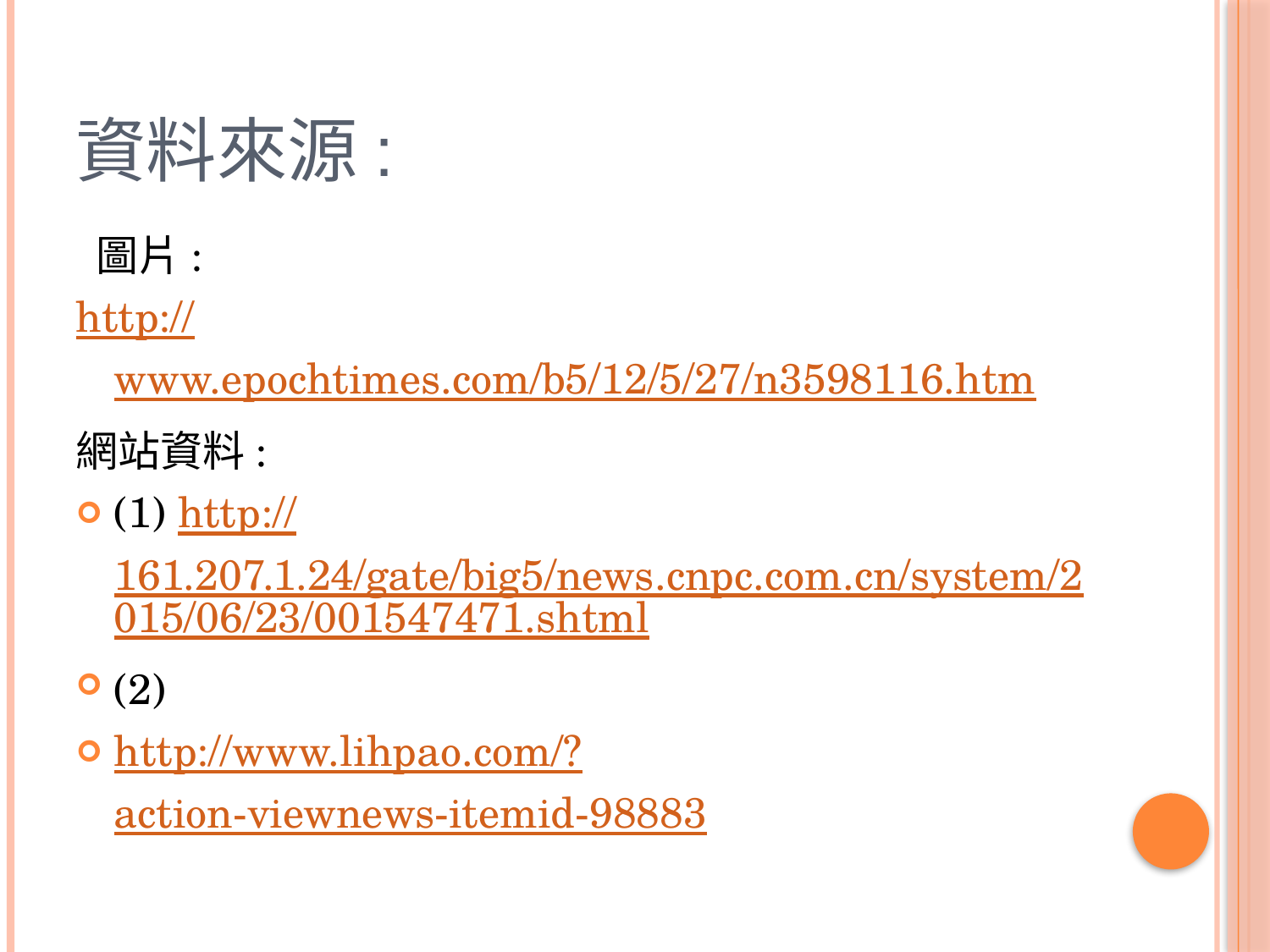

# 資料來源:
 圖片:
http://www.epochtimes.com/b5/12/5/27/n3598116.htm
網站資料:
(1) http://161.207.1.24/gate/big5/news.cnpc.com.cn/system/2015/06/23/001547471.shtml
(2)
http://www.lihpao.com/?action-viewnews-itemid-98883